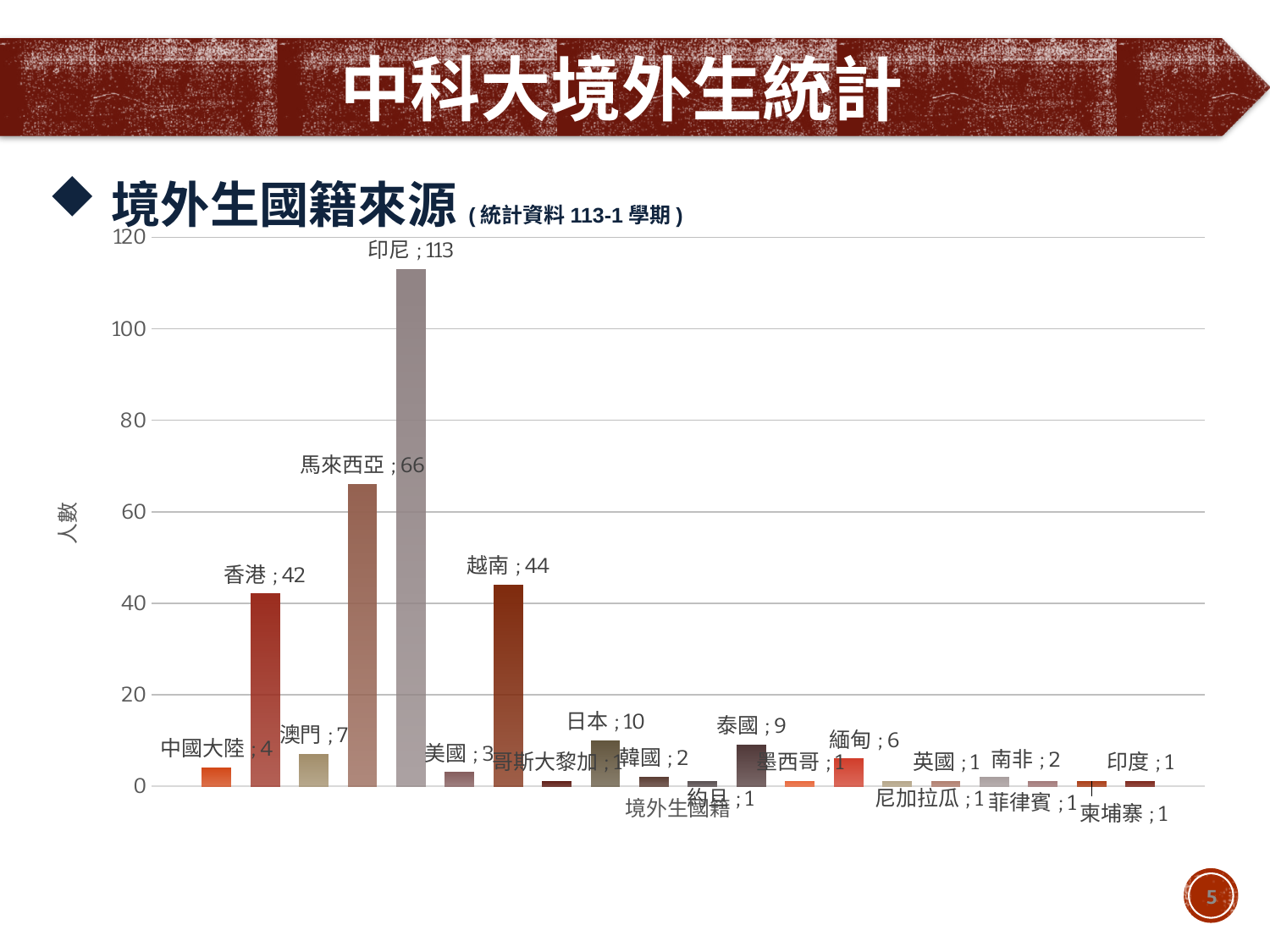

中科大境外生統計
境外生國籍來源(統計資料113-1學期)

### Chart

| Category | 中國大陸 | 香港 | 澳門 | 馬來西亞 | 印尼 | 美國 | 越南 | 哥斯大黎加 | 日本 | 韓國 | 約旦 | 泰國 | 墨西哥 | 緬甸 | 尼加拉瓜 | 英國 | 南非 | 菲律賓 | 柬埔寨 | 印度 |
|---|---|---|---|---|---|---|---|---|---|---|---|---|---|---|---|---|---|---|---|---|
| 境外生國籍 | 4.0 | 42.0 | 7.0 | 66.0 | 113.0 | 3.0 | 44.0 | 1.0 | 10.0 | 2.0 | 1.0 | 9.0 | 1.0 | 6.0 | 1.0 | 1.0 | 2.0 | 1.0 | 1.0 | 1.0 |
5